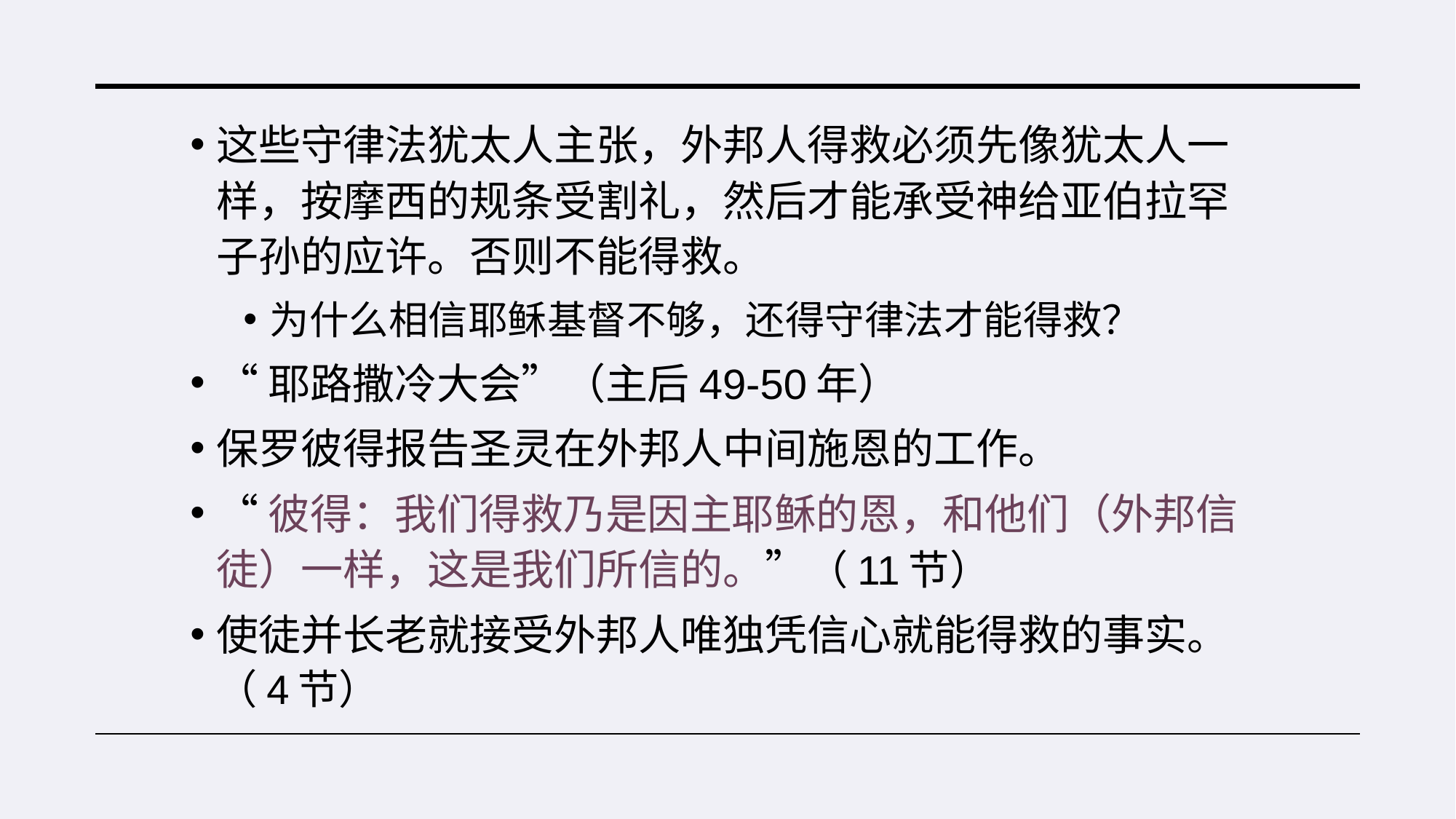

这些守律法犹太人主张，外邦人得救必须先像犹太人一样，按摩西的规条受割礼，然后才能承受神给亚伯拉罕子孙的应许。否则不能得救。
为什么相信耶稣基督不够，还得守律法才能得救？
“耶路撒冷大会”（主后49-50年）
保罗彼得报告圣灵在外邦人中间施恩的工作。
“彼得：我们得救乃是因主耶稣的恩，和他们（外邦信徒）一样，这是我们所信的。”（11节）
使徒并长老就接受外邦人唯独凭信心就能得救的事实。（4节）